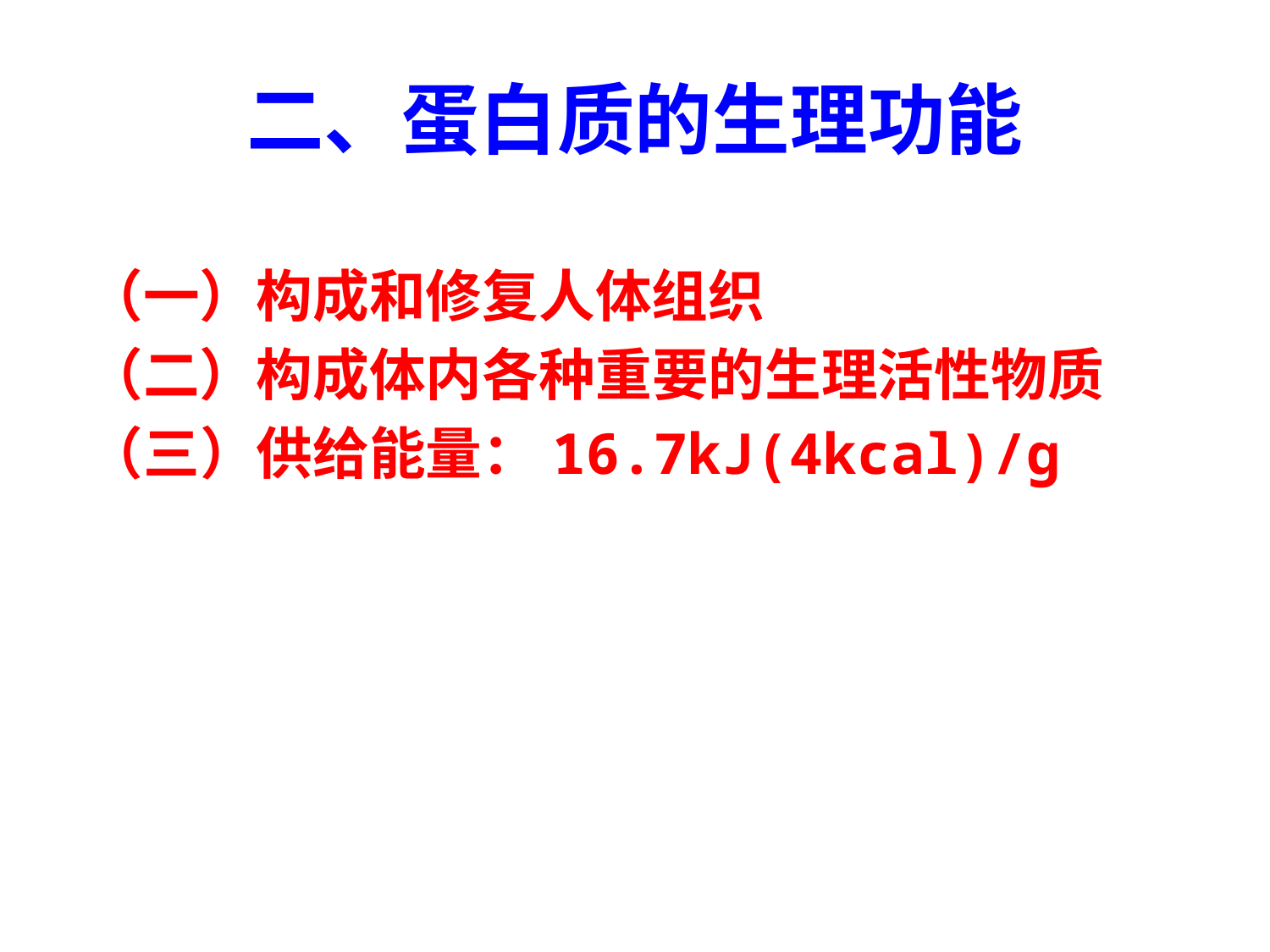

# 二、蛋白质的生理功能
（一）构成和修复人体组织
（二）构成体内各种重要的生理活性物质
（三）供给能量：16.7kJ(4kcal)/g